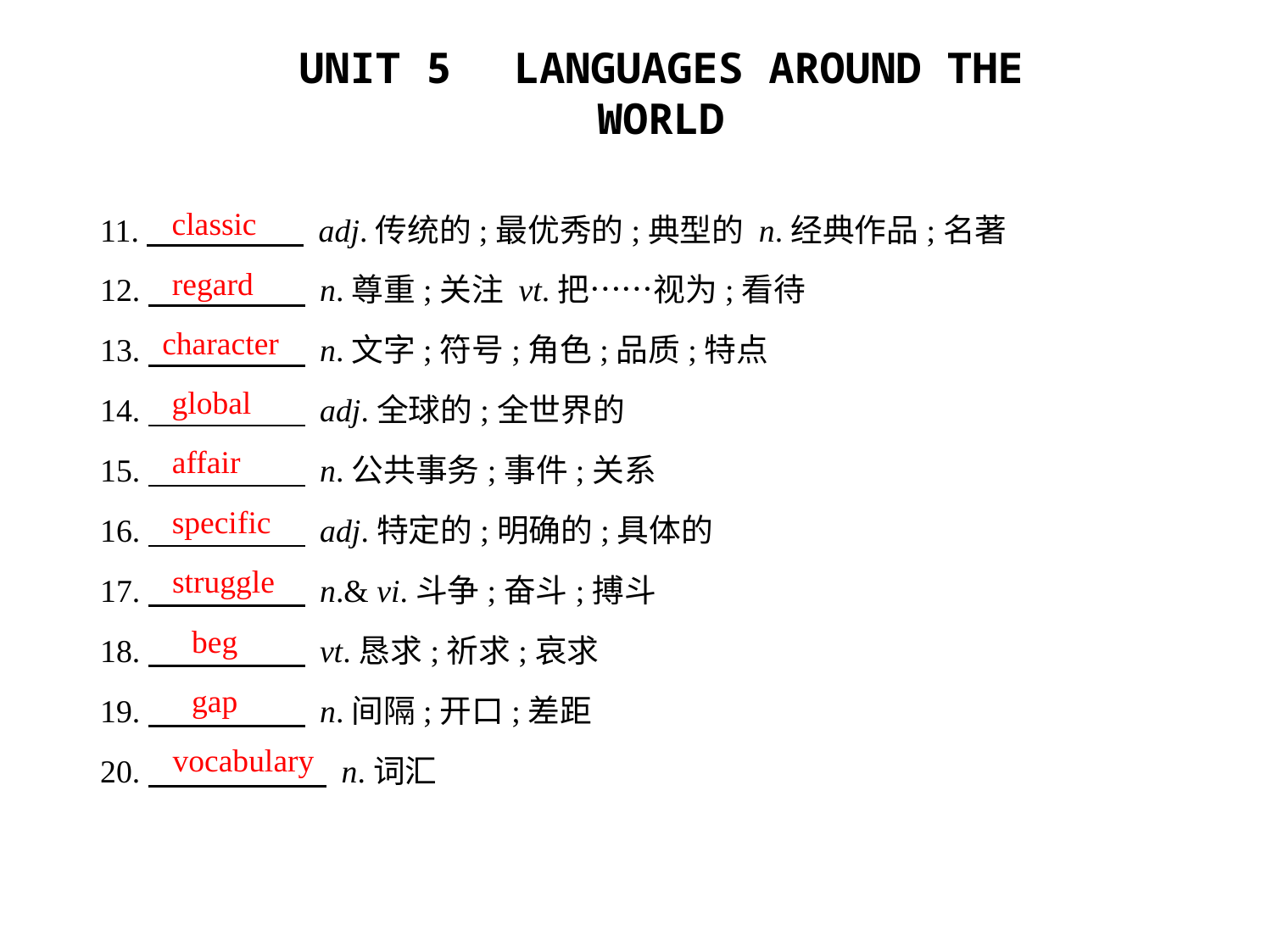

11.　　　　     adj.传统的;最优秀的;典型的 n.经典作品;名著
12.　　　　     n.尊重;关注 vt.把……视为;看待
13.　　　　     n.文字;符号;角色;品质;特点
14.　　　　     adj.全球的;全世界的
15.　　　　     n.公共事务;事件;关系
16.　　　　     adj.特定的;明确的;具体的
17.　　　　     n.& vi.斗争;奋斗;搏斗
18.　　　　     vt.恳求;祈求;哀求
19.　　　　     n.间隔;开口;差距
20.　　　　        n.词汇
classic
regard
character
global
affair
specific
struggle
beg
gap
vocabulary